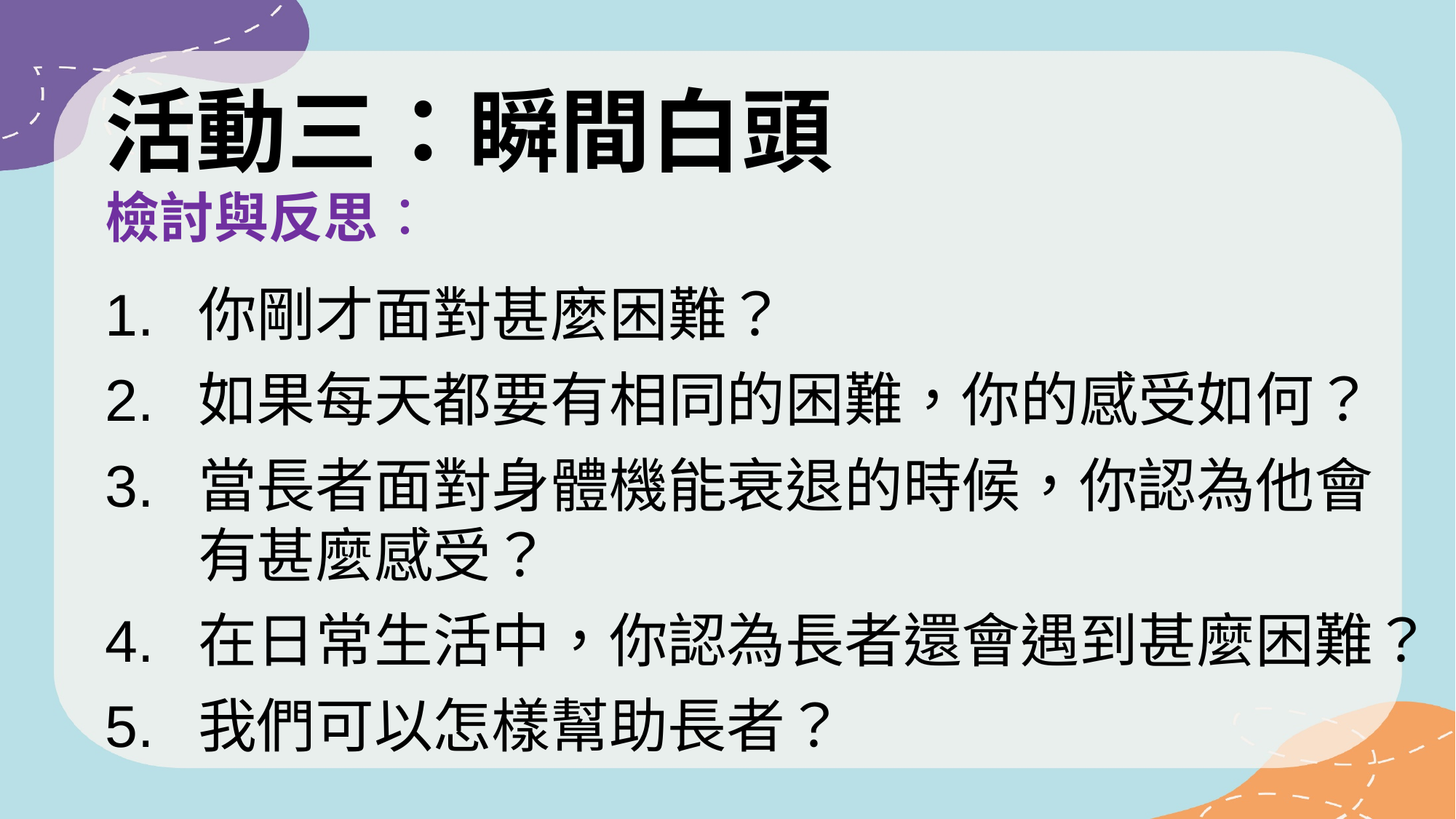

活動三：瞬間白頭
檢討與反思：
你剛才面對甚麼困難？
如果每天都要有相同的困難，你的感受如何？
當長者面對身體機能衰退的時候，你認為他會有甚麼感受？
在日常生活中，你認為長者還會遇到甚麼困難？
我們可以怎樣幫助長者？